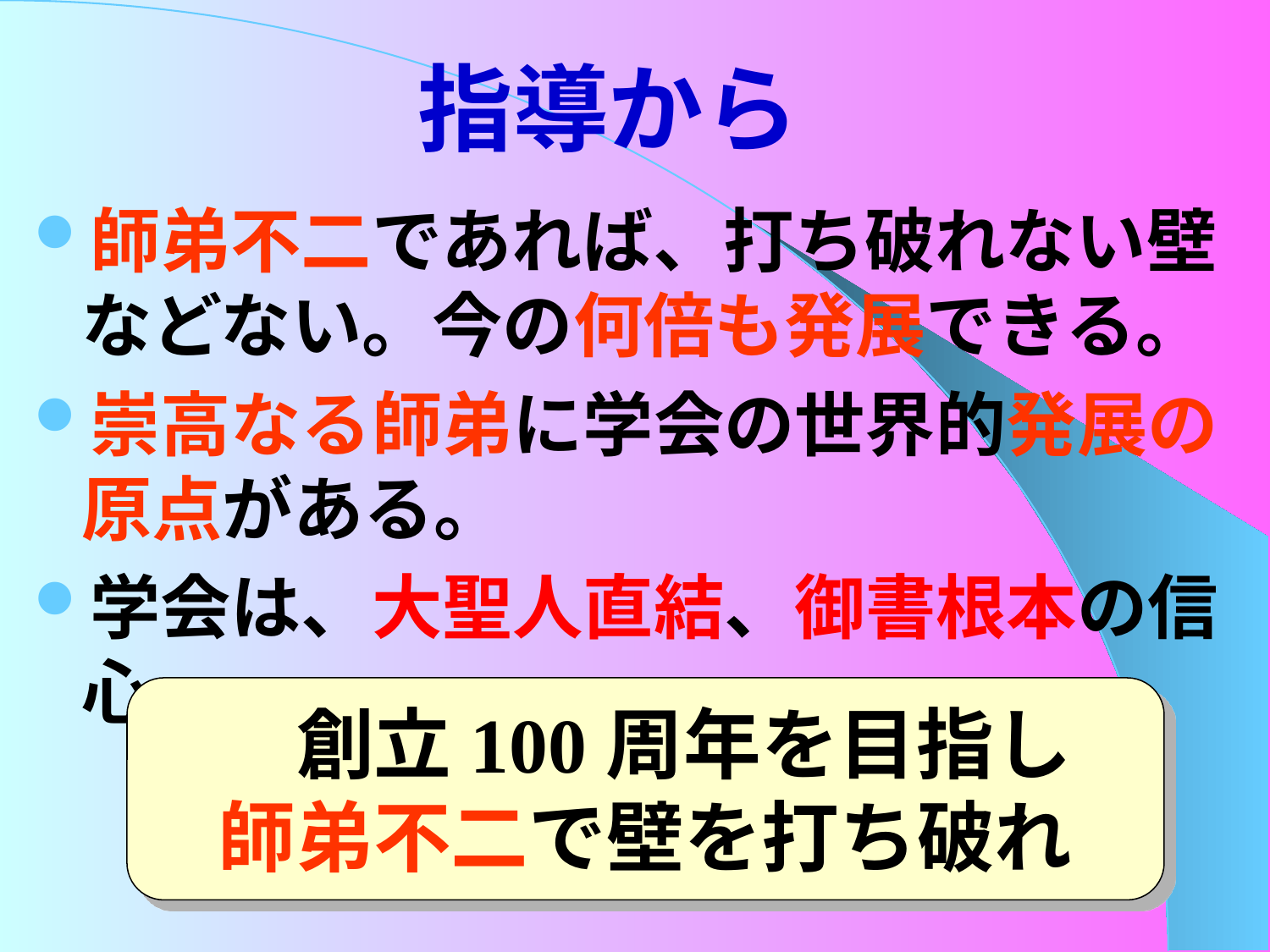

# 指導から
師弟不二であれば、打ち破れない壁などない。今の何倍も発展できる。
崇高なる師弟に学会の世界的発展の原点がある。
学会は、大聖人直結、御書根本の信心
　創立100周年を目指し
師弟不二で壁を打ち破れ